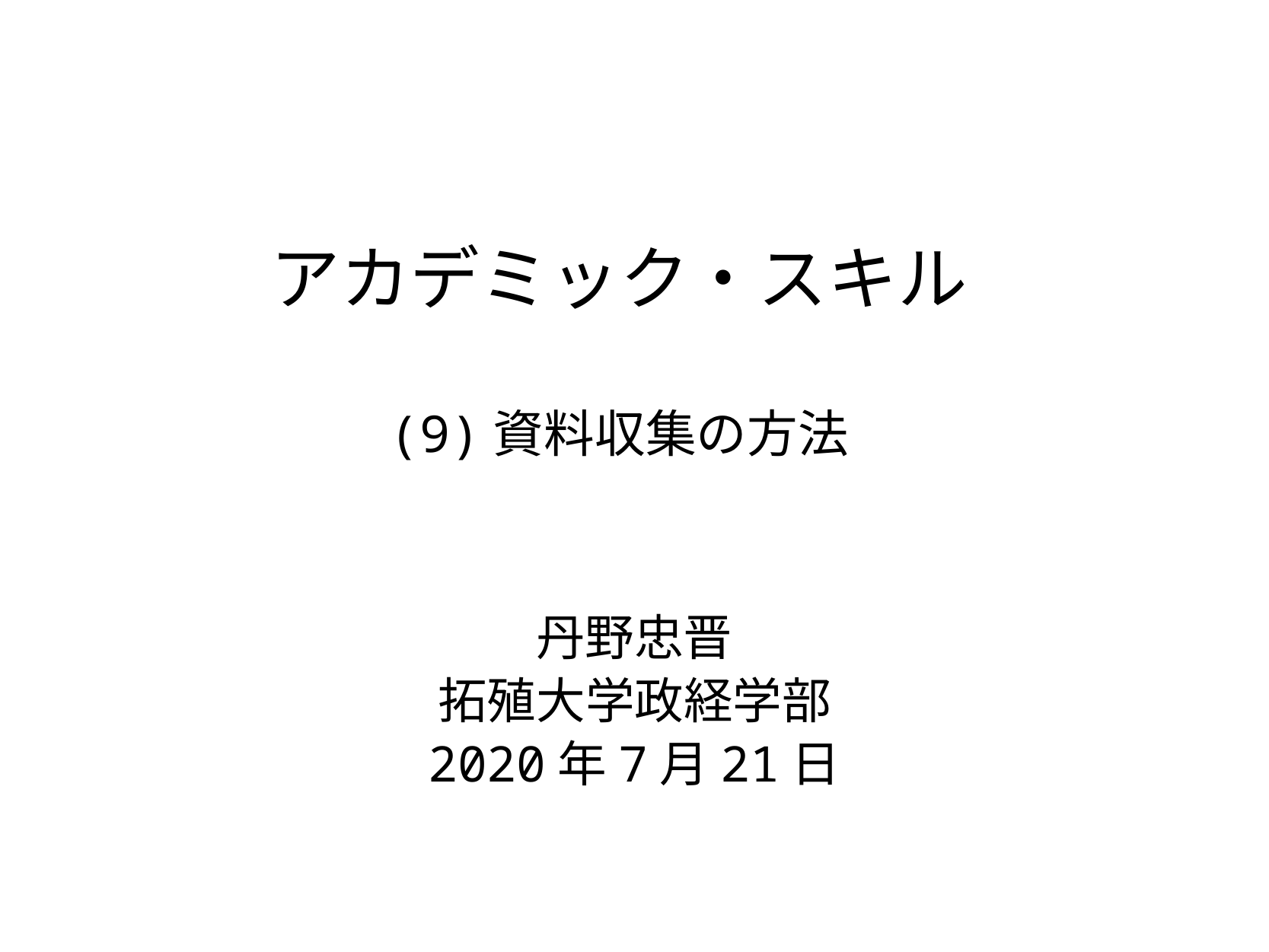

# アカデミック・スキル (9)資料収集の方法

丹野忠晋
拓殖大学政経学部
2020年7月21日